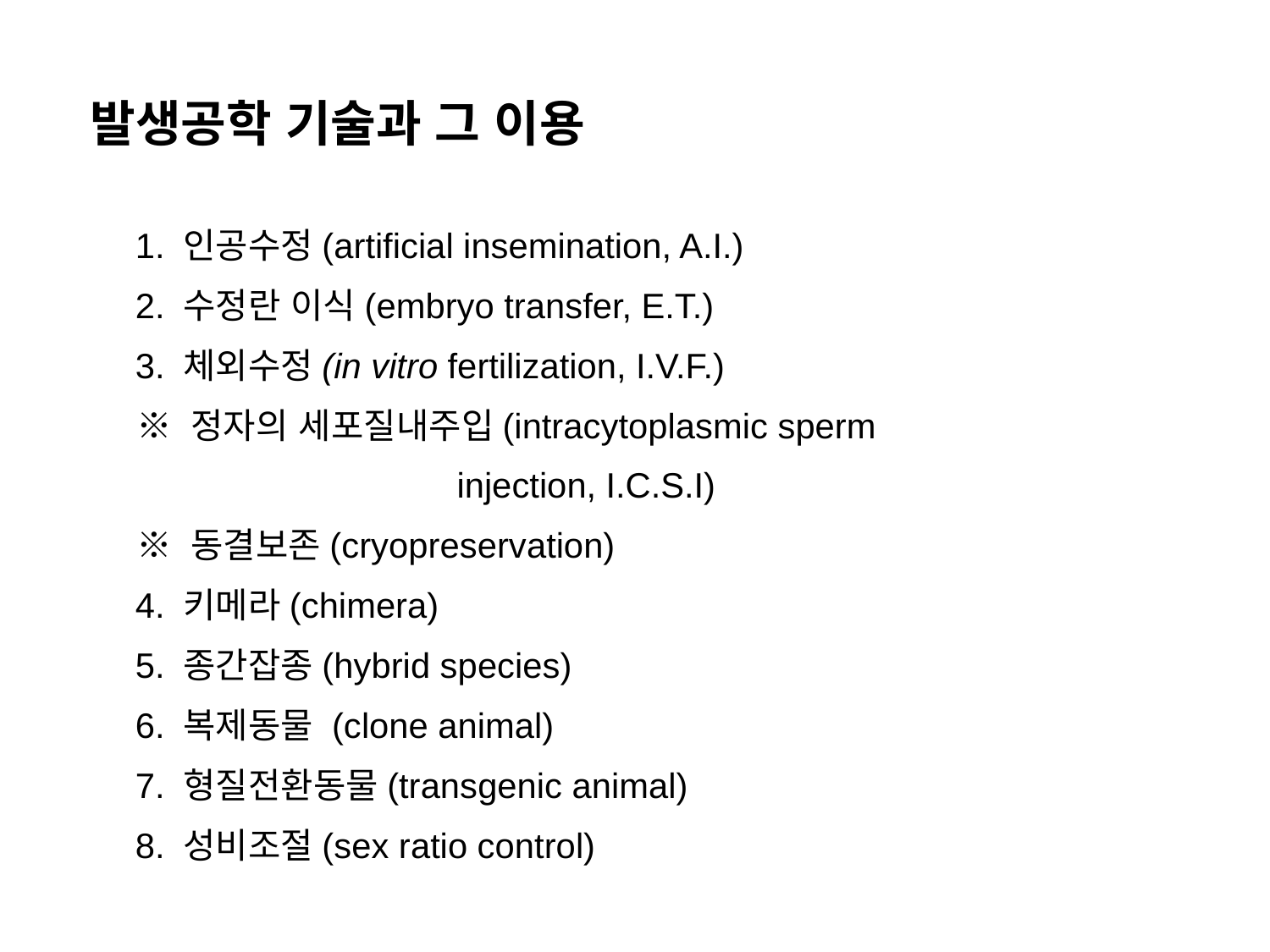

발생공학 기술과 그 이용

       1. 인공수정(artificial insemination, A.I.)
       2. 수정란 이식(embryo transfer, E.T.)
       3. 체외수정(in vitro fertilization, I.V.F.)
       ※ 정자의 세포질내주입(intracytoplasmic sperm
                                        injection, I.C.S.I)
       ※ 동결보존(cryopreservation)
       4. 키메라(chimera)
       5. 종간잡종(hybrid species)
       6. 복제동물 (clone animal)
       7. 형질전환동물(transgenic animal)
       8. 성비조절(sex ratio control)